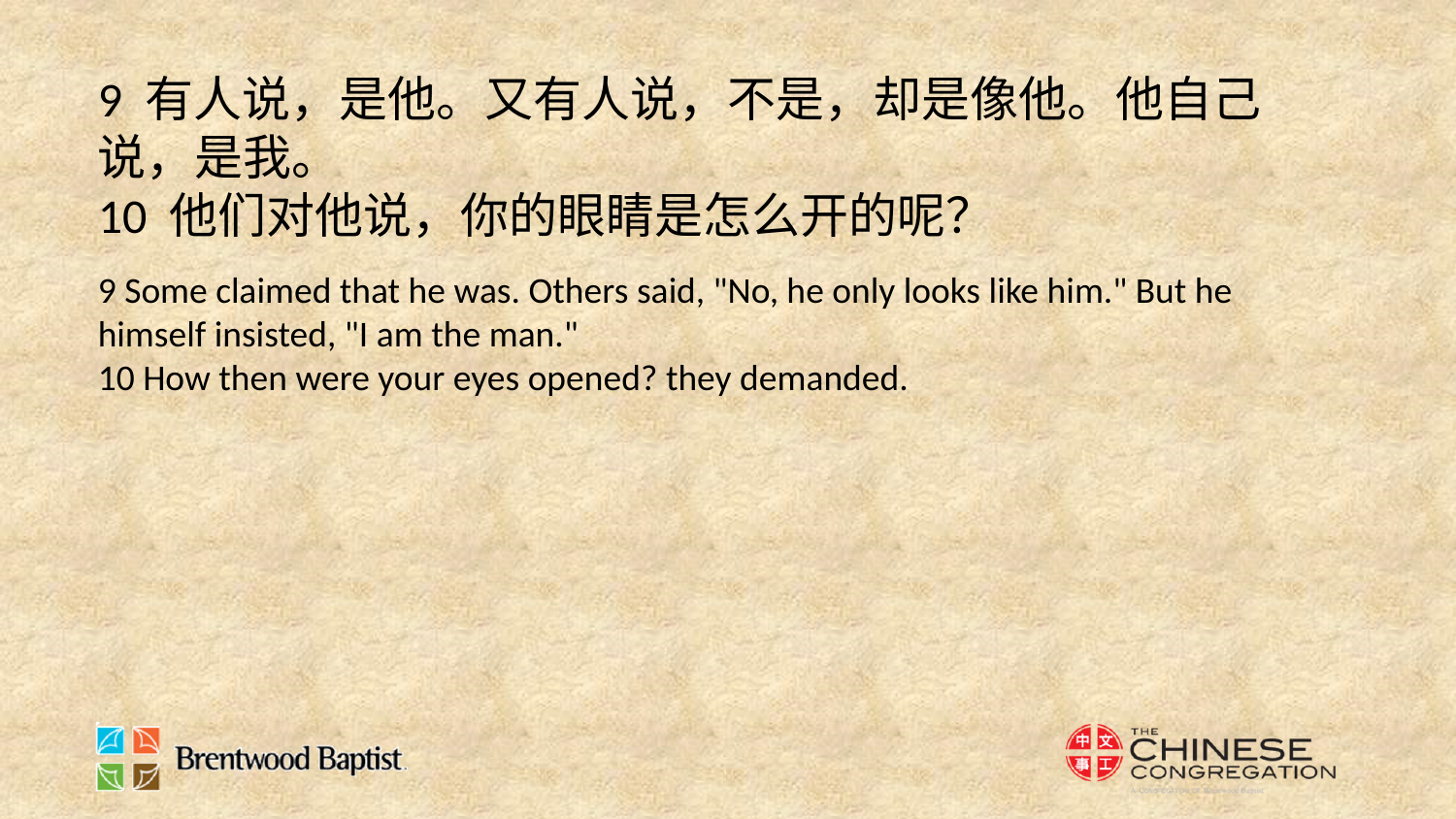

9 有人说，是他。又有人说，不是，却是像他。他自己说，是我。
10 他们对他说，你的眼睛是怎么开的呢？

9 Some claimed that he was. Others said, "No, he only looks like him." But he himself insisted, "I am the man."
10 How then were your eyes opened? they demanded.